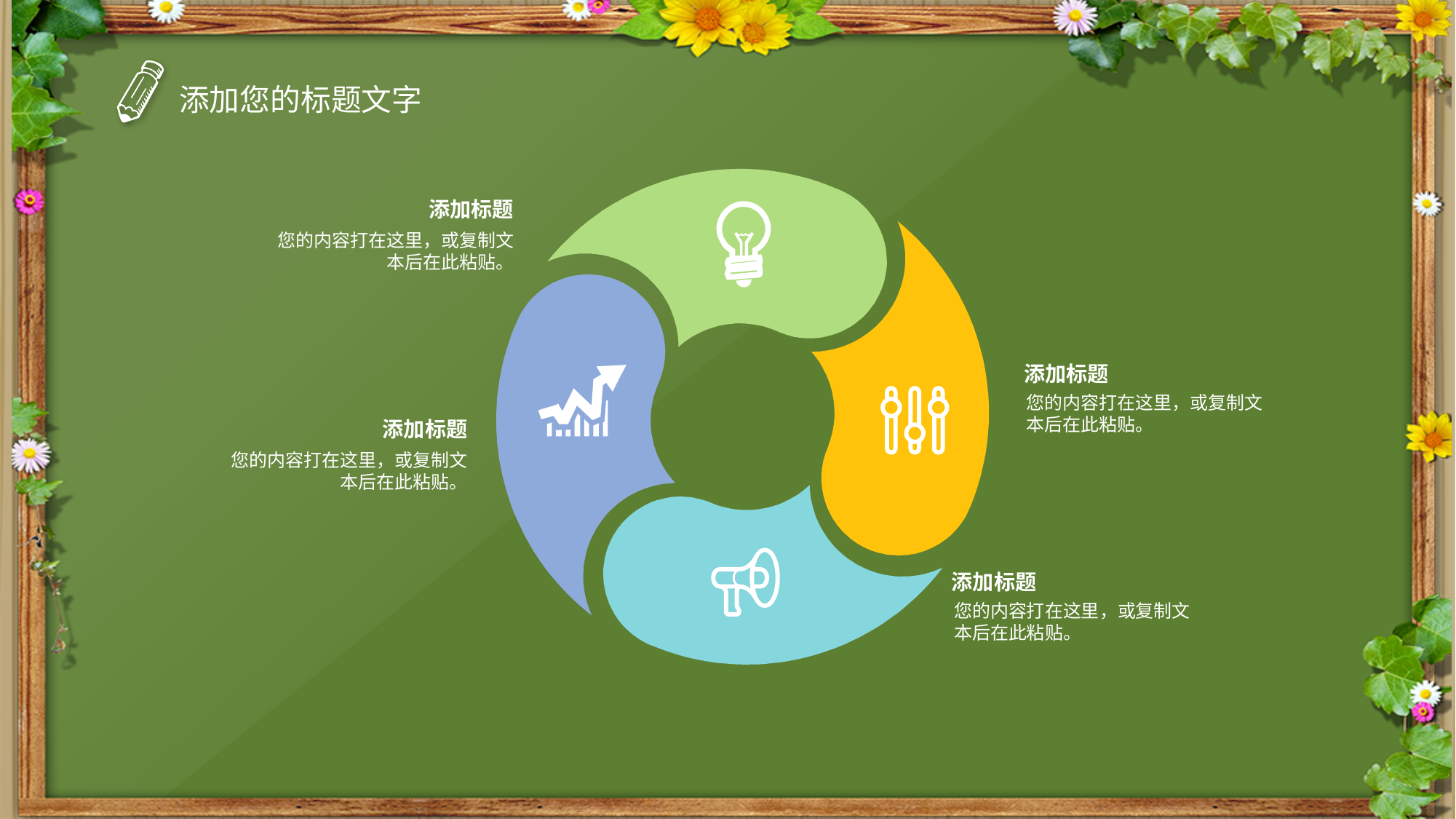

添加标题

您的内容打在这里，或复制文本后在此粘贴。
添加标题

您的内容打在这里，或复制文本后在此粘贴。

添加标题
您的内容打在这里，或复制文本后在此粘贴。

添加标题
您的内容打在这里，或复制文本后在此粘贴。